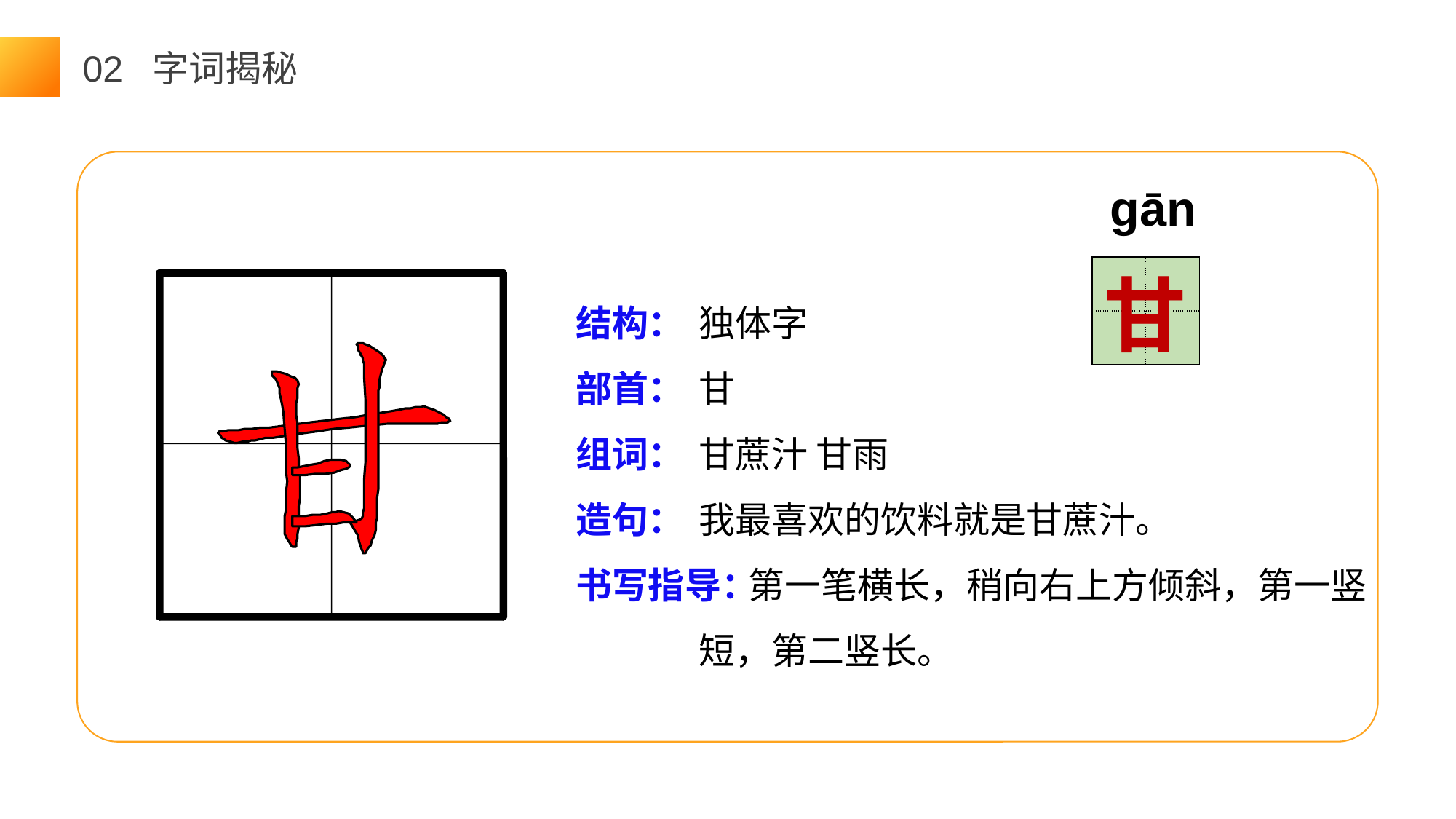

02  字词揭秘
gān
|  |  |
| --- | --- |
|  |  |
甘

结构：
部首：
组词：
造句：
书写指导：
独体字
甘
甘蔗汁 甘雨
我最喜欢的饮料就是甘蔗汁。
     第一笔横长，稍向右上方倾斜，第一竖短，第二竖长。